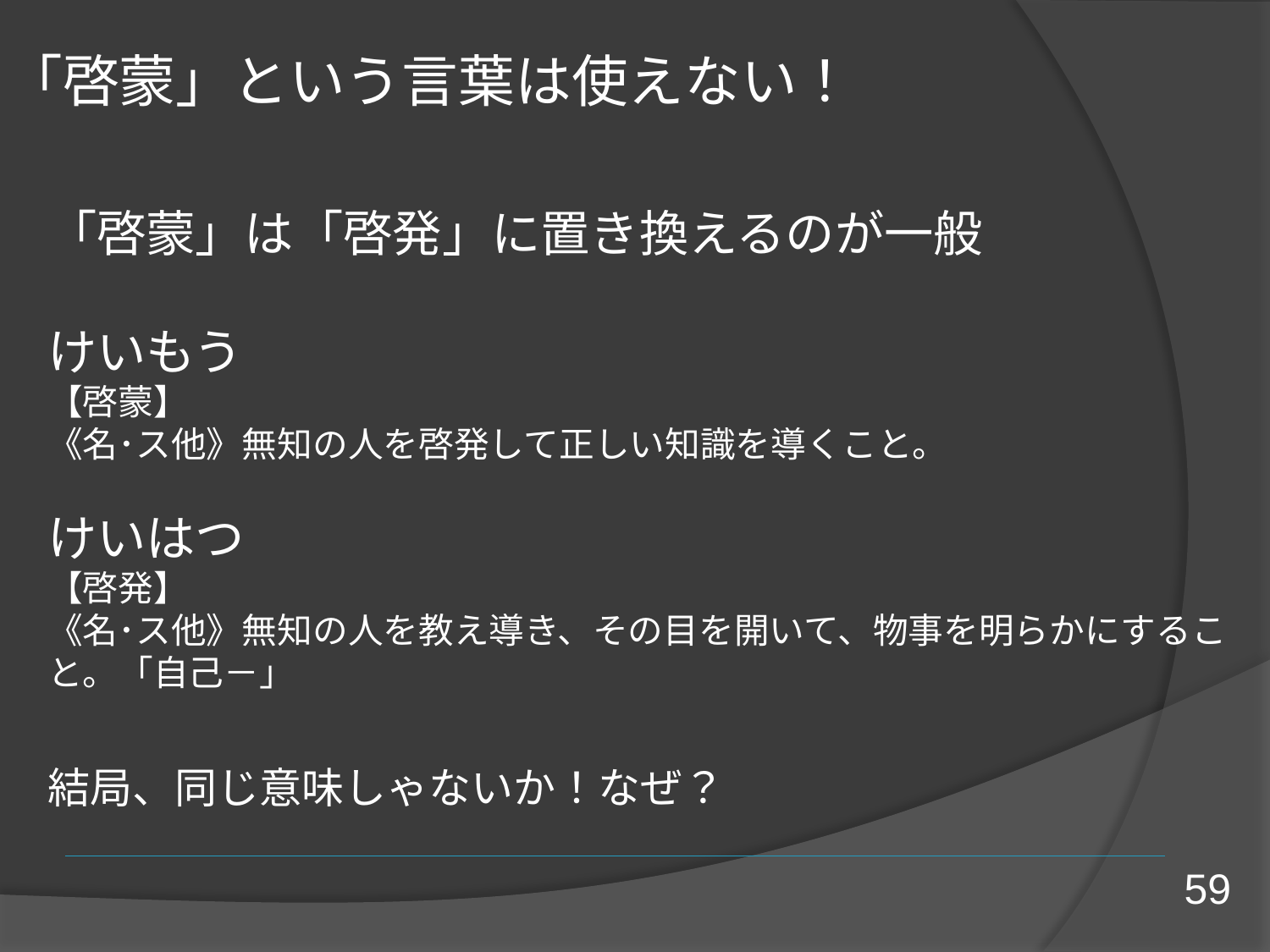

# 「啓蒙」という言葉は使えない！
「啓蒙」は「啓発」に置き換えるのが一般

けいもう
【啓蒙】
《名･ス他》無知の人を啓発して正しい知識を導くこと。

けいはつ
【啓発】
《名･ス他》無知の人を教え導き、その目を開いて、物事を明らかにすること。「自己－」

結局、同じ意味しゃないか！なぜ？
59